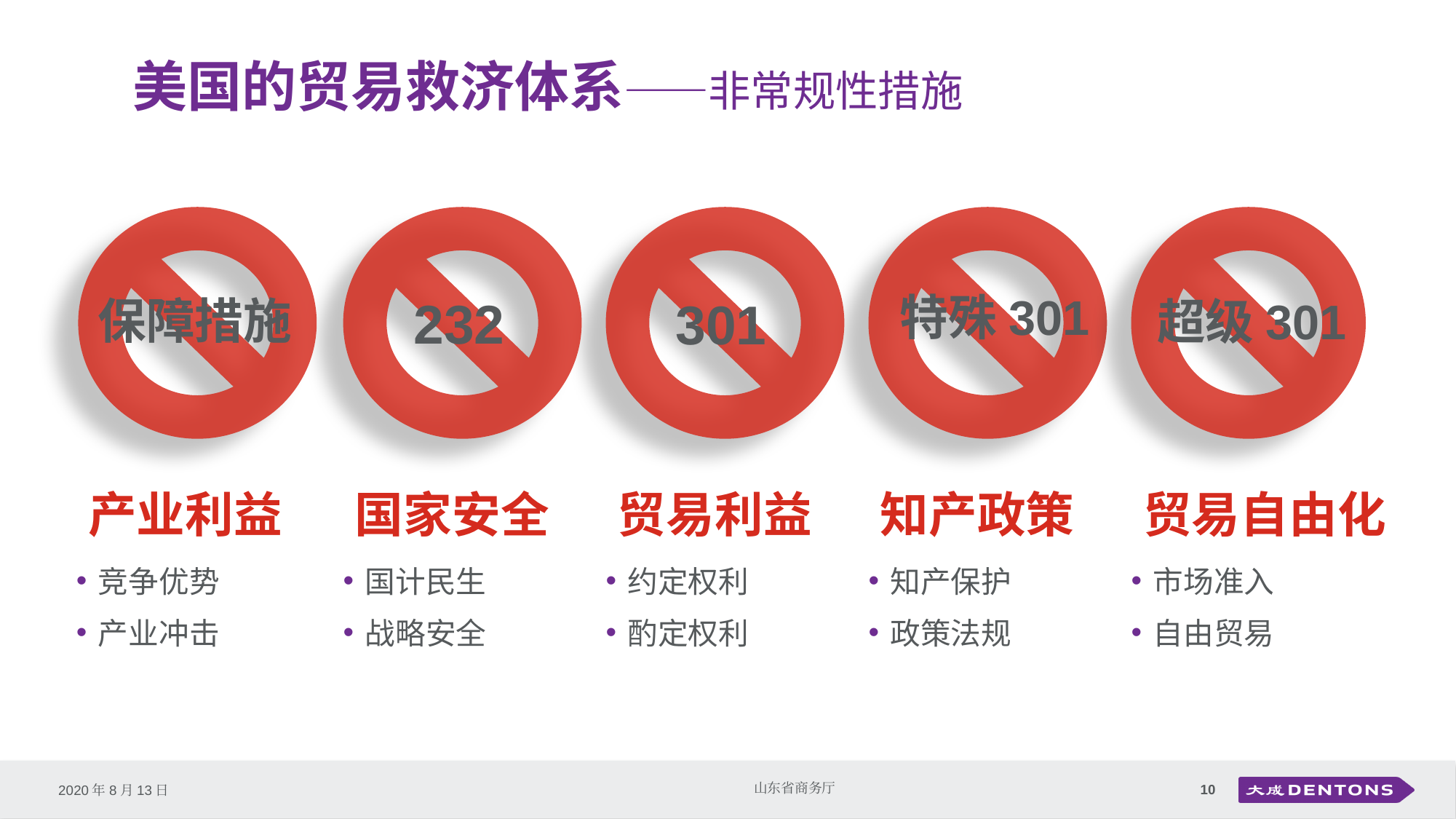

# 美国的贸易救济体系——非常规性措施

保障措施

232

301

特殊301

超级301
产业利益
国家安全
贸易利益
知产政策
贸易自由化
竞争优势
产业冲击
国计民生
战略安全
约定权利
酌定权利
知产保护
政策法规
市场准入
自由贸易
10
山东省商务厅
2020年8月13日